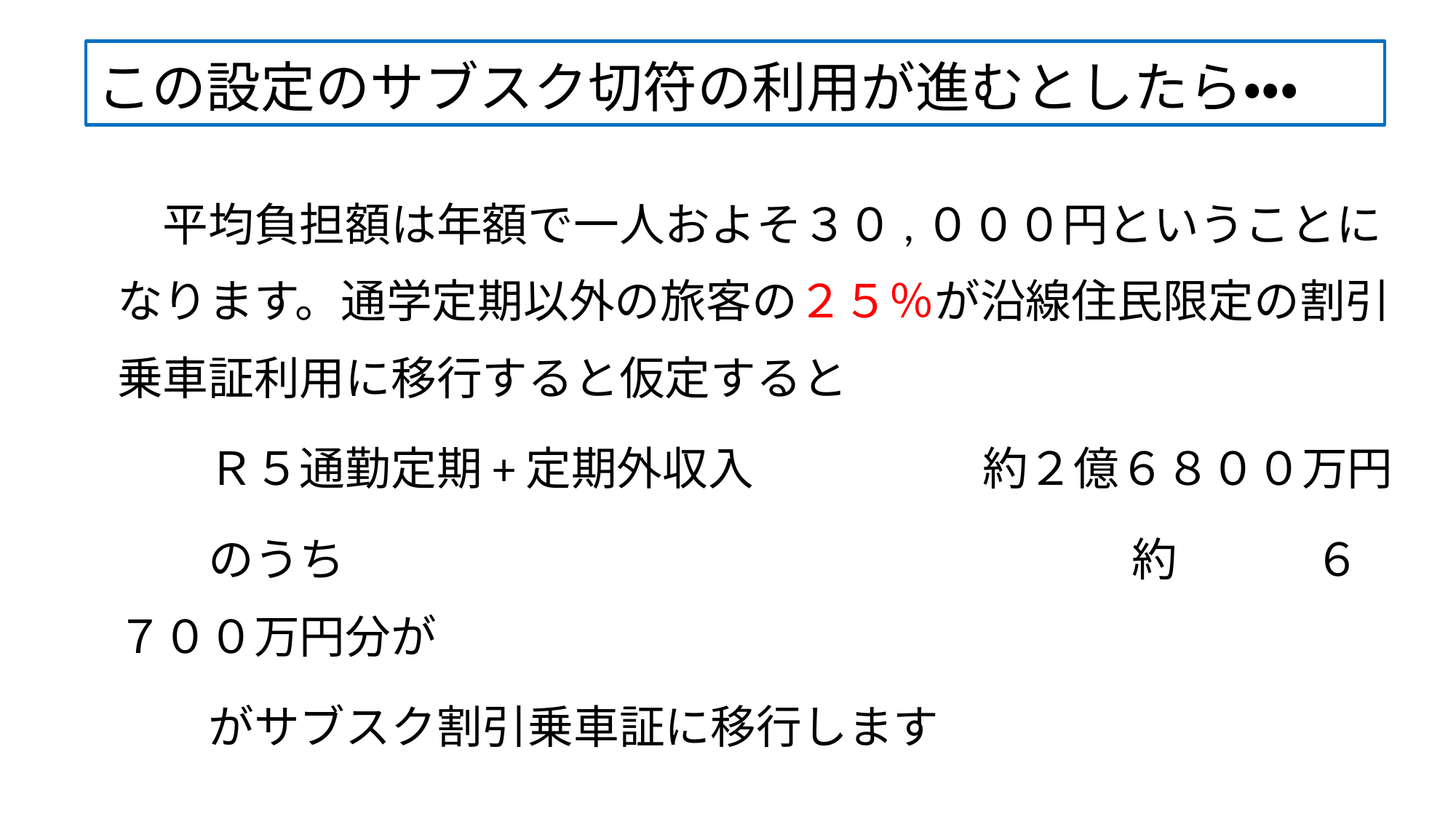

# この設定のサブスク切符の利用が進むとしたら・・・
　平均負担額は年額で一人およそ３０,０００円ということになります。通学定期以外の旅客の２５％が沿線住民限定の割引乗車証利用に移行すると仮定すると
　　Ｒ５通勤定期+定期外収入　　　　　約２億６８００万円
　　のうち　　　　　　　　　　　　　　　　　 約　　　６７００万円分が
　　がサブスク割引乗車証に移行します